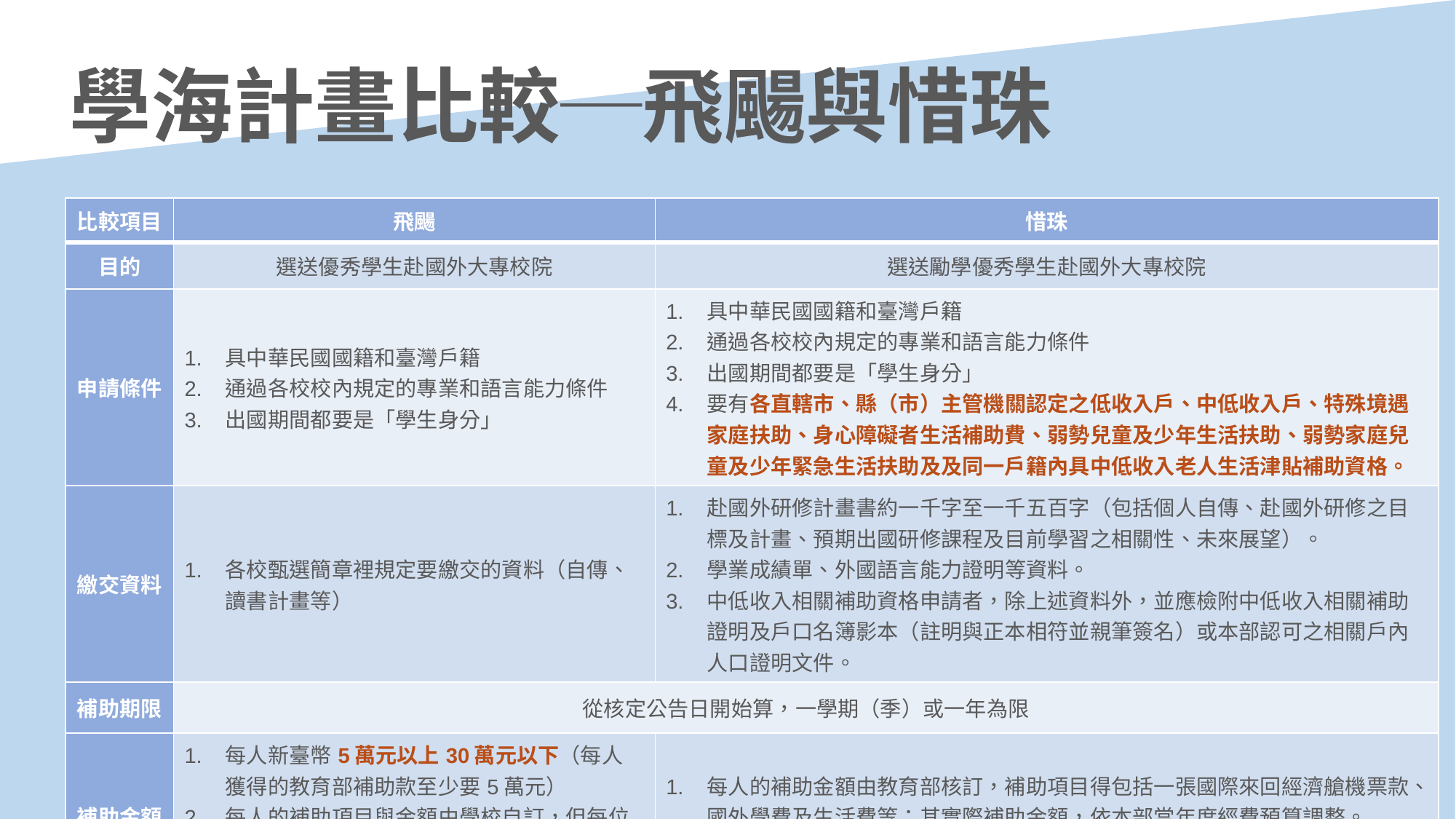

學海計畫比較─飛颺與惜珠
| 比較項目 | 飛颺 | 惜珠 |
| --- | --- | --- |
| 目的 | 選送優秀學生赴國外大專校院 | 選送勵學優秀學生赴國外大專校院 |
| 申請條件 | 具中華民國國籍和臺灣戶籍 通過各校校內規定的專業和語言能力條件 出國期間都要是「學生身分」 | 具中華民國國籍和臺灣戶籍 通過各校校內規定的專業和語言能力條件 出國期間都要是「學生身分」 要有各直轄市、縣（市）主管機關認定之低收入戶、中低收入戶、特殊境遇家庭扶助、身心障礙者生活補助費、弱勢兒童及少年生活扶助、弱勢家庭兒童及少年緊急生活扶助及及同一戶籍內具中低收入老人生活津貼補助資格。 |
| 繳交資料 | 各校甄選簡章裡規定要繳交的資料（自傳、讀書計畫等） | 赴國外研修計畫書約一千字至一千五百字（包括個人自傳、赴國外研修之目標及計畫、預期出國研修課程及目前學習之相關性、未來展望）。 學業成績單、外國語言能力證明等資料。 中低收入相關補助資格申請者，除上述資料外，並應檢附中低收入相關補助證明及戶口名簿影本（註明與正本相符並親筆簽名）或本部認可之相關戶內人口證明文件。 |
| 補助期限 | 從核定公告日開始算，一學期（季）或一年為限 |  |
| 補助金額 | 每人新臺幣5萬元以上30萬元以下（每人獲得的教育部補助款至少要5萬元） 每人的補助項目與金額由學校自訂，但每位學生的經費必須同時包含教育部補助款與學校配合款 | 每人的補助金額由教育部核訂，補助項目得包括一張國際來回經濟艙機票款、國外學費及生活費等；其實際補助金額，依本部當年度經費預算調整。 每位學生的經費必須同時包含教育部補助款與學校配合款 |